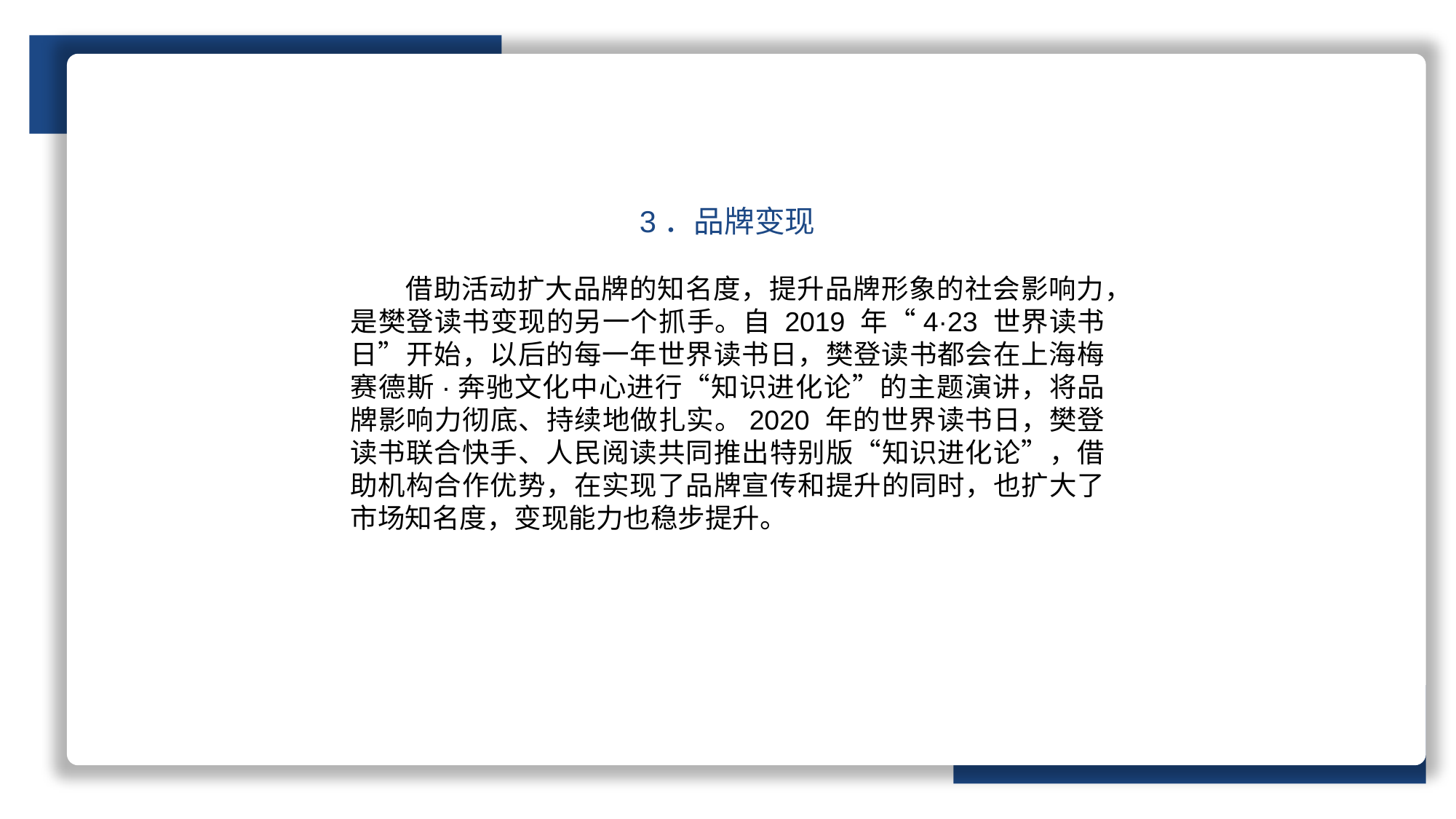

3．品牌变现

       借助活动扩大品牌的知名度，提升品牌形象的社会影响力，是樊登读书变现的另一个抓手。自 2019 年“4·23 世界读书日”开始，以后的每一年世界读书日，樊登读书都会在上海梅赛德斯·奔驰文化中心进行“知识进化论”的主题演讲，将品牌影响力彻底、持续地做扎实。2020 年的世界读书日，樊登读书联合快手、人民阅读共同推出特别版“知识进化论”，借助机构合作优势，在实现了品牌宣传和提升的同时，也扩大了市场知名度，变现能力也稳步提升。